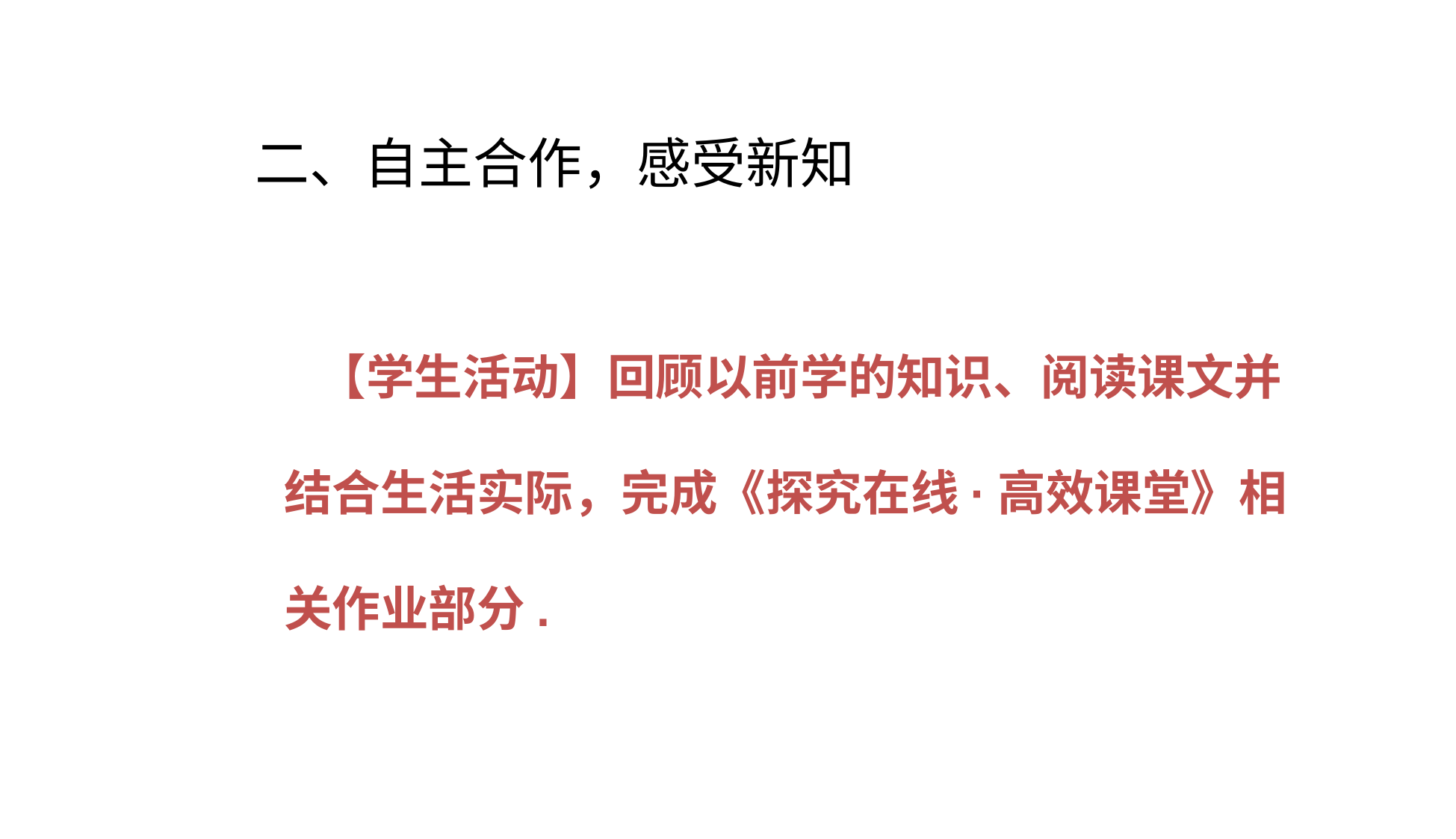

二、自主合作，感受新知
   【学生活动】回顾以前学的知识、阅读课文并结合生活实际，完成《探究在线·高效课堂》相关作业部分.